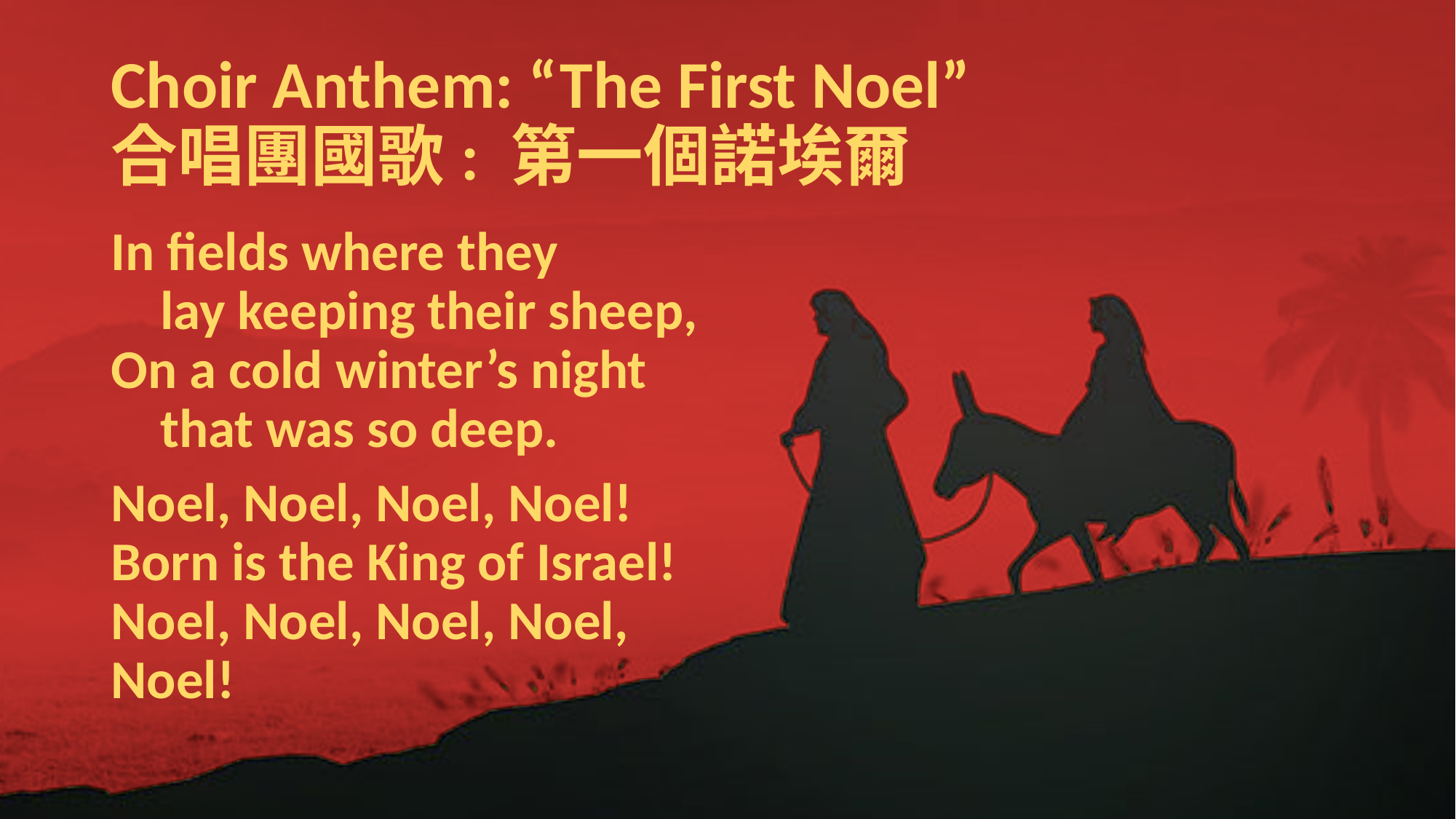

# Choir Anthem: “The First Noel” 合唱團國歌: 第一個諾埃爾
In fields where they
    lay keeping their sheep,
On a cold winter’s night
    that was so deep.
Noel, Noel, Noel, Noel!
Born is the King of Israel!
Noel, Noel, Noel, Noel,
Noel!